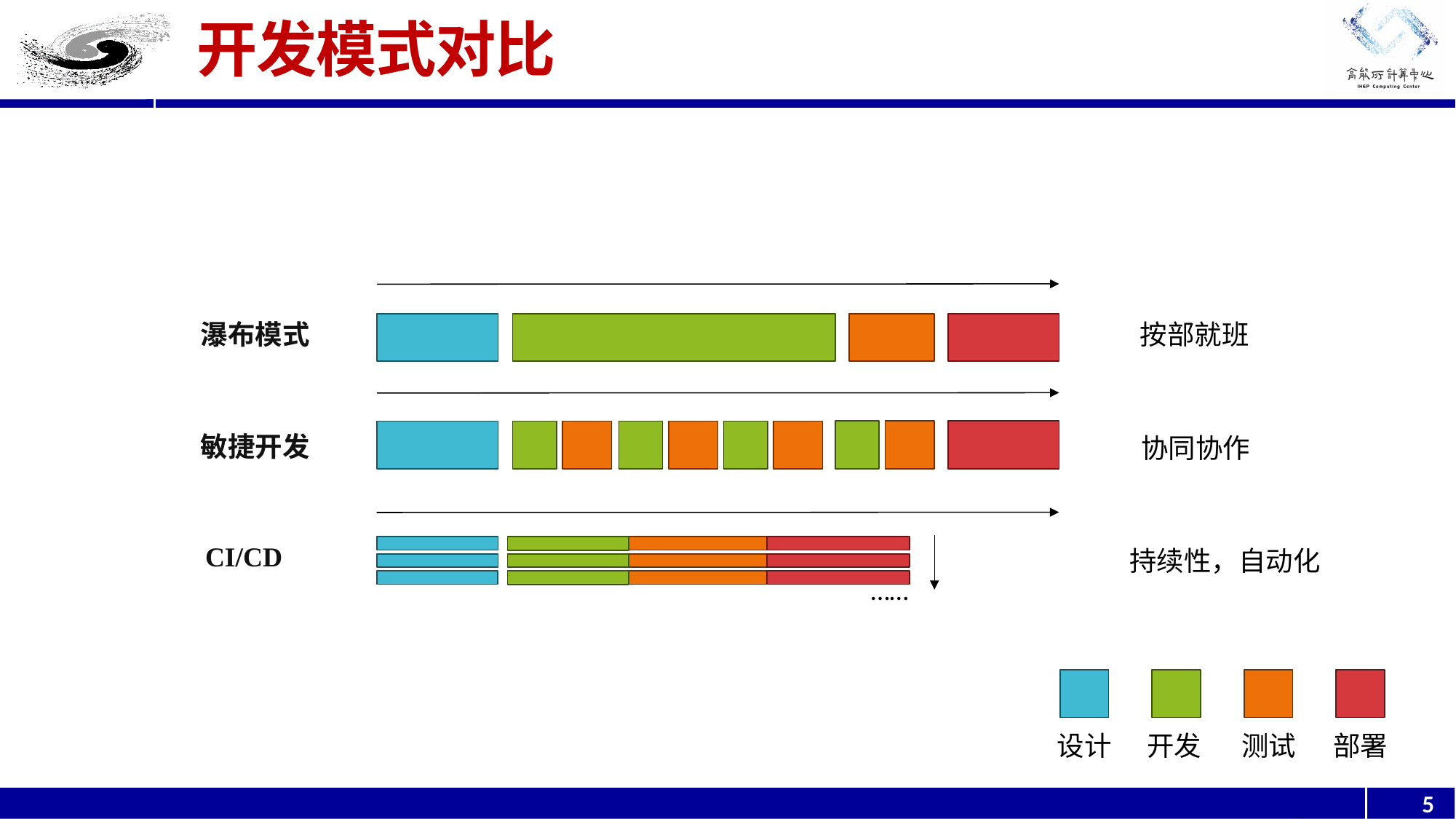

# 开发模式对比
瀑布模式
按部就班

敏捷开发
协同协作
CI/CD

持续性，自动化

……

设计
开发
测试
部署